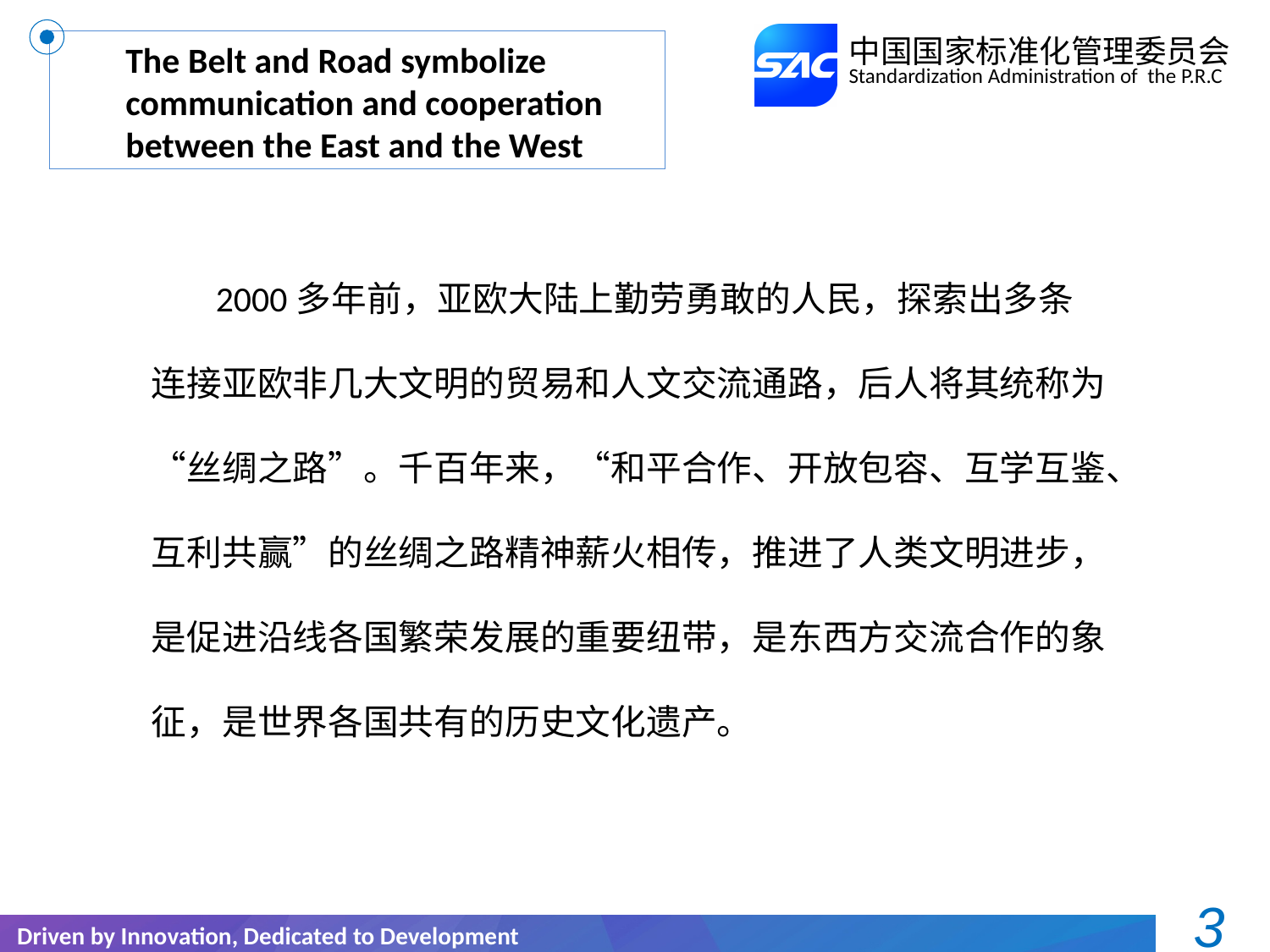

The Belt and Road symbolize communication and cooperation between the East and the West
        2000多年前，亚欧大陆上勤劳勇敢的人民，探索出多条连接亚欧非几大文明的贸易和人文交流通路，后人将其统称为“丝绸之路”。千百年来，“和平合作、开放包容、互学互鉴、互利共赢”的丝绸之路精神薪火相传，推进了人类文明进步，是促进沿线各国繁荣发展的重要纽带，是东西方交流合作的象征，是世界各国共有的历史文化遗产。